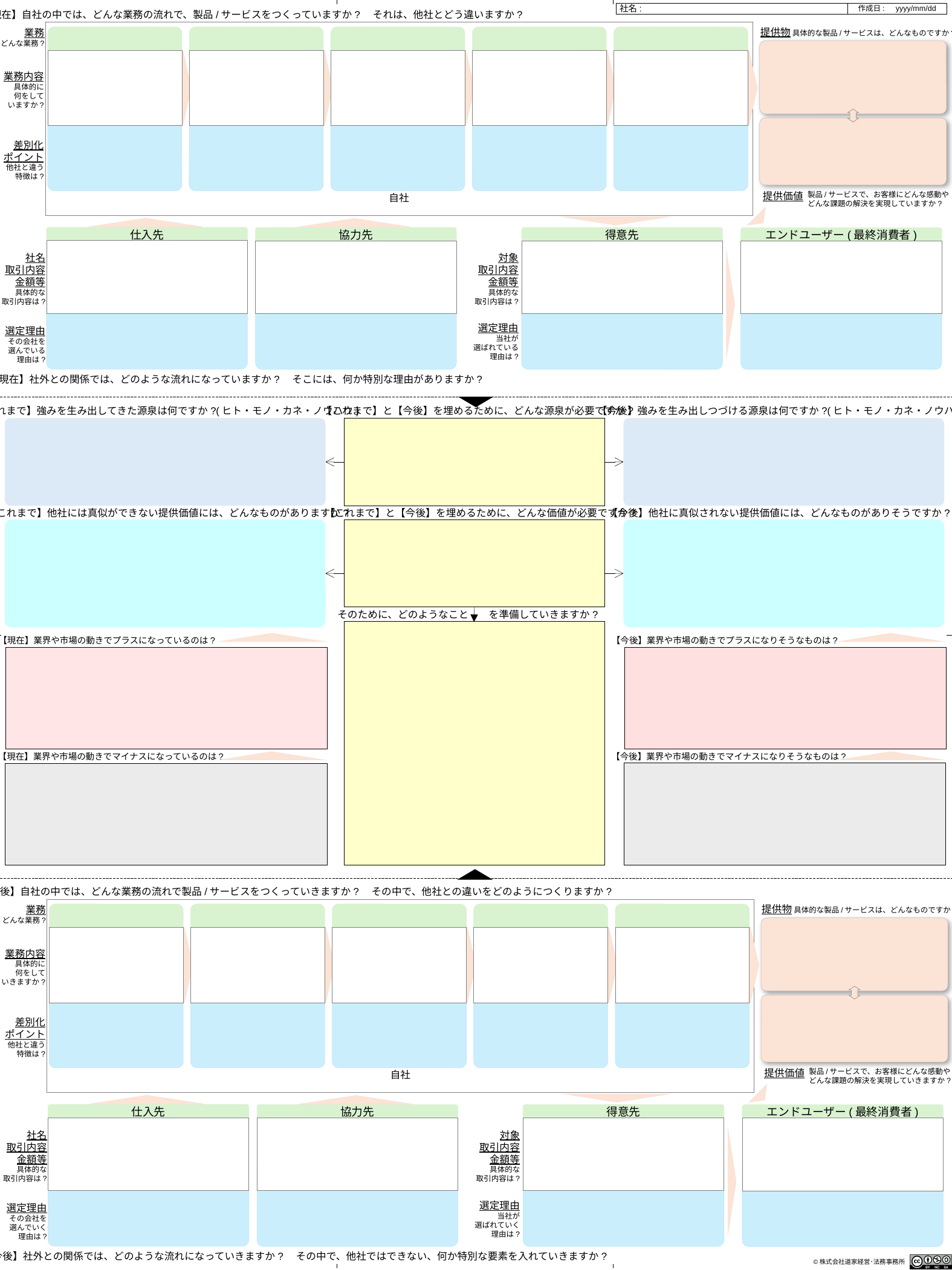

社名:
作成日:　yyyy/mm/dd
【現在】自社の中では、どんな業務の流れで、製品/サービスをつくっていますか?　それは、他社とどう違いますか?
提供物 具体的な製品/サービスは、どんなものですか?
業務
どんな業務?

業務内容
具体的に
何をして
いますか?

差別化
ポイント
他社と違う
特徴は?
製品/サービスで、お客様にどんな感動や
どんな課題の解決を実現していますか?
提供価値

仕入先

協力先

得意先

エンドユーザー(最終消費者)

社名
取引内容
金額等
具体的な
取引内容は?
対象
取引内容
金額等
具体的な
取引内容は?

選定理由
当社が
選ばれている
理由は?
選定理由
その会社を
選んでいる
理由は?
【現在】社外との関係では、どのような流れになっていますか?　そこには、何か特別な理由がありますか?
自社

【これまで】強みを生み出してきた源泉は何ですか?(ヒト・モノ・カネ・ノウハウ)
【これまで】と【今後】を埋めるために、どんな源泉が必要ですか?
【今後】強みを生み出しつづける源泉は何ですか?(ヒト・モノ・カネ・ノウハウ)

【現在】業界や市場の動きでプラスになっているのは?

【現在】業界や市場の動きでマイナスになっているのは?

【今後】業界や市場の動きでプラスになりそうなものは?

【今後】業界や市場の動きでマイナスになりそうなものは?
【これまで】他社には真似ができない提供価値には、どんなものがありますか?
【これまで】と【今後】を埋めるために、どんな価値が必要ですか?
【今後】他社に真似されない提供価値には、どんなものがありそうですか?
そのために、どのようなこと　　を準備していきますか?

【今後】自社の中では、どんな業務の流れで製品/サービスをつくっていきますか?　その中で、他社との違いをどのようにつくりますか?
自社

提供物 具体的な製品/サービスは、どんなものですか?
業務
どんな業務?

業務内容
具体的に
何をして
いきますか?

差別化
ポイント
他社と違う
特徴は?
製品/サービスで、お客様にどんな感動や
どんな課題の解決を実現していきますか?
提供価値

仕入先

協力先

得意先

エンドユーザー(最終消費者)

社名
取引内容
金額等
具体的な
取引内容は?
対象
取引内容
金額等
具体的な
取引内容は?

選定理由
当社が
選ばれていく
理由は?
選定理由
その会社を
選んでいく
理由は?
【今後】社外との関係では、どのような流れになっていきますか?　その中で、他社ではできない、何か特別な要素を入れていきますか?